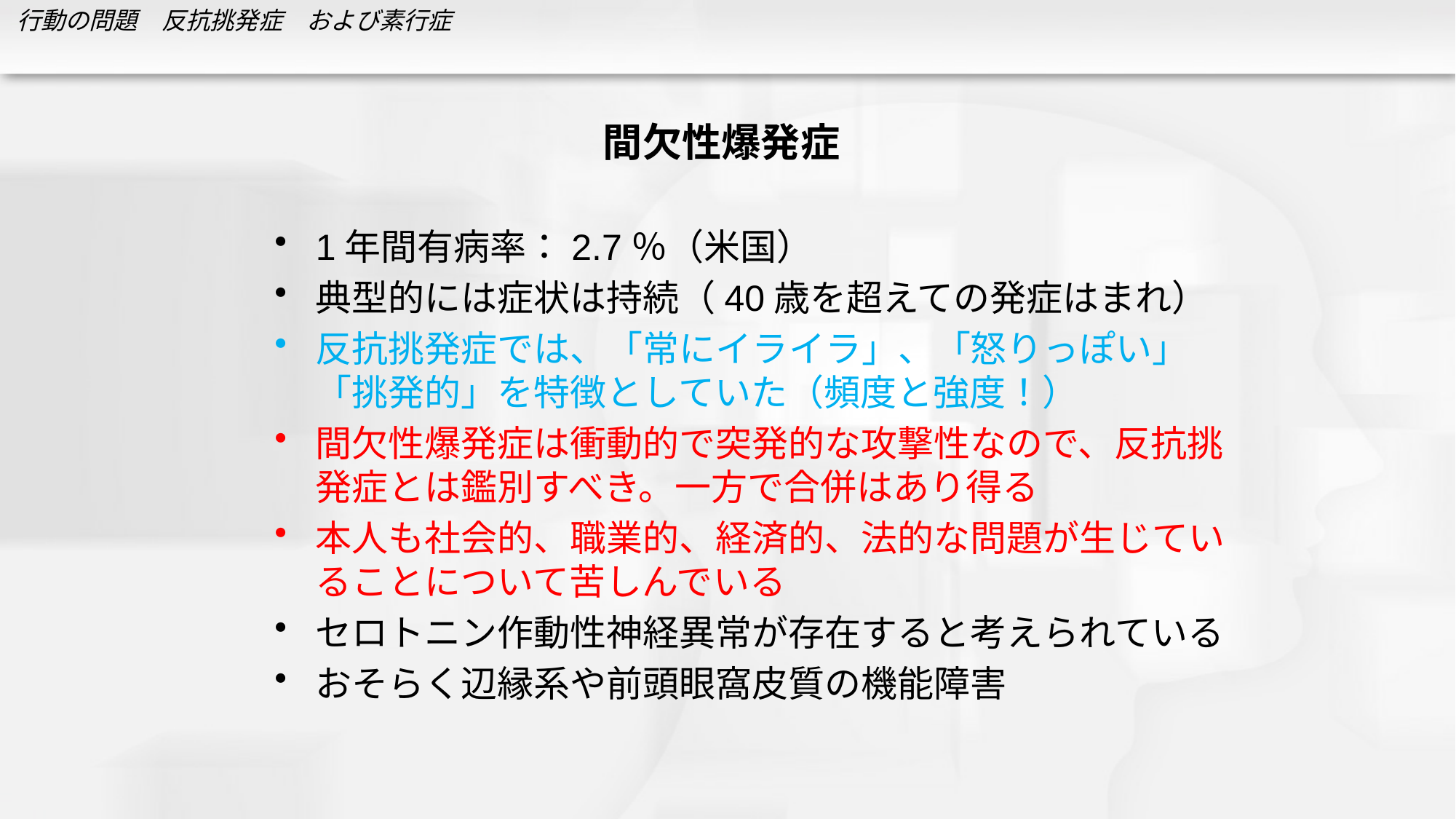

# 間欠性爆発症
1年間有病率：2.7％（米国）
典型的には症状は持続（40歳を超えての発症はまれ）
反抗挑発症では、「常にイライラ」、「怒りっぽい」「挑発的」を特徴としていた（頻度と強度！）
間欠性爆発症は衝動的で突発的な攻撃性なので、反抗挑発症とは鑑別すべき。一方で合併はあり得る
本人も社会的、職業的、経済的、法的な問題が生じていることについて苦しんでいる
セロトニン作動性神経異常が存在すると考えられている
おそらく辺縁系や前頭眼窩皮質の機能障害